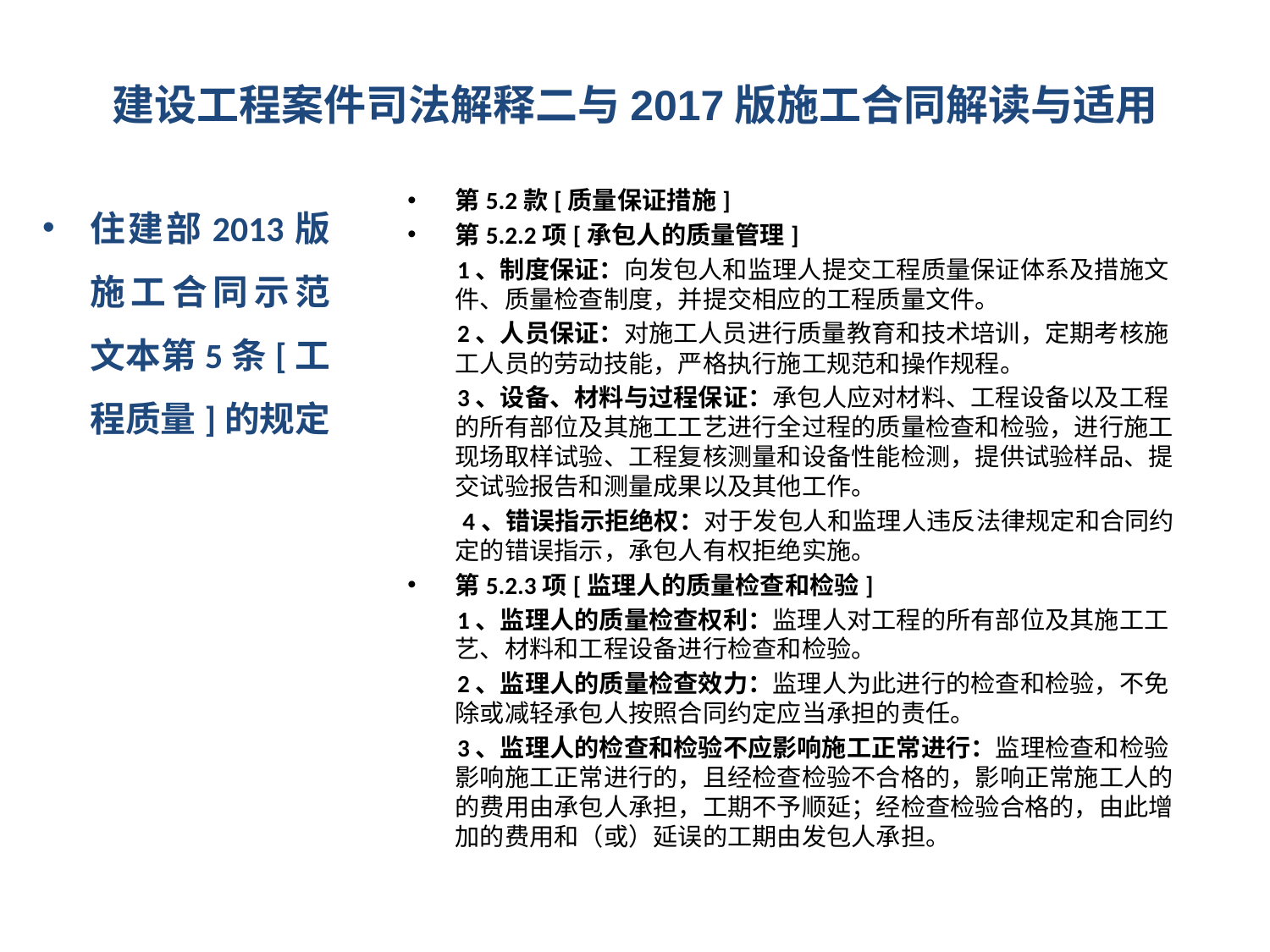

# 建设工程案件司法解释二与2017版施工合同解读与适用
住建部2013版施工合同示范文本第5条[工程质量]的规定

第5.2款[质量保证措施]
第5.2.2项[承包人的质量管理]
         1、制度保证：向发包人和监理人提交工程质量保证体系及措施文件、质量检查制度，并提交相应的工程质量文件。
         2、人员保证：对施工人员进行质量教育和技术培训，定期考核施工人员的劳动技能，严格执行施工规范和操作规程。
         3、设备、材料与过程保证：承包人应对材料、工程设备以及工程的所有部位及其施工工艺进行全过程的质量检查和检验，进行施工现场取样试验、工程复核测量和设备性能检测，提供试验样品、提交试验报告和测量成果以及其他工作。
          4、错误指示拒绝权：对于发包人和监理人违反法律规定和合同约定的错误指示，承包人有权拒绝实施。
第5.2.3项[监理人的质量检查和检验]
         1、监理人的质量检查权利：监理人对工程的所有部位及其施工工艺、材料和工程设备进行检查和检验。
         2、监理人的质量检查效力：监理人为此进行的检查和检验，不免除或减轻承包人按照合同约定应当承担的责任。
         3、监理人的检查和检验不应影响施工正常进行：监理检查和检验影响施工正常进行的，且经检查检验不合格的，影响正常施工人的的费用由承包人承担，工期不予顺延；经检查检验合格的，由此增加的费用和（或）延误的工期由发包人承担。
38